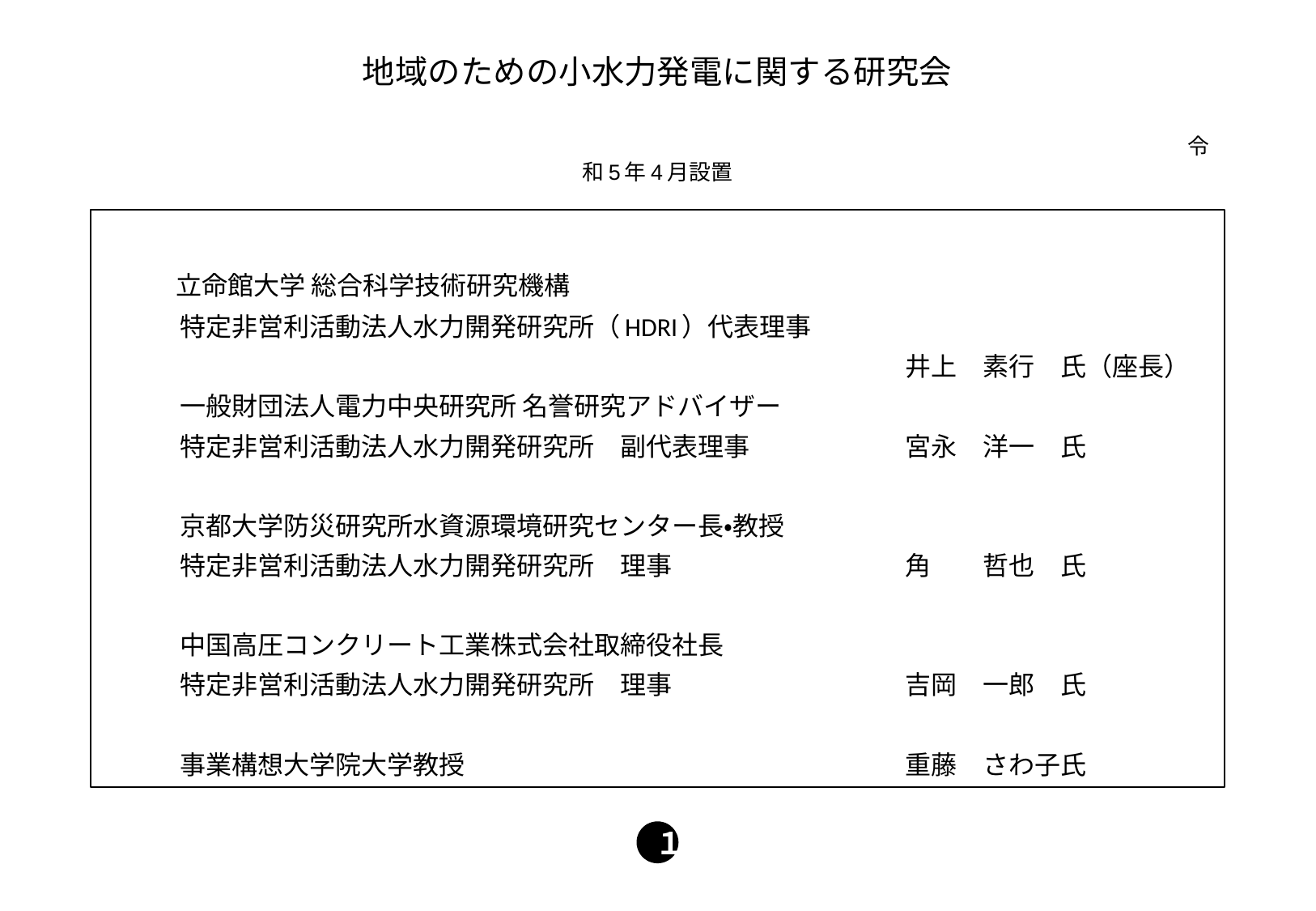

# 地域のための小水力発電に関する研究会 　　　　　　　　　　　　　　　　　　　　　　　　　　　　　　　　　令和5年4月設置

　　 立命館大学 総合科学技術研究機構
　　　特定非営利活動法人水力開発研究所（HDRI）代表理事
　　　　　　　　　　　　　　　　　　　　　　　　　　　　　　　井上　素行　氏（座長）
　　　一般財団法人電力中央研究所 名誉研究アドバイザー
　　　特定非営利活動法人水力開発研究所　副代表理事　　　　　　宮永　洋一　氏

　　　京都大学防災研究所水資源環境研究センター長・教授
　　　特定非営利活動法人水力開発研究所　理事　　　　　　　　　角　　哲也　氏

　　　中国高圧コンクリート工業株式会社取締役社長
　　　特定非営利活動法人水力開発研究所　理事　　　　　　　　　吉岡　一郎　氏

　　　事業構想大学院大学教授　　　　　　　　　　　　　　　　　重藤　さわ子氏

１